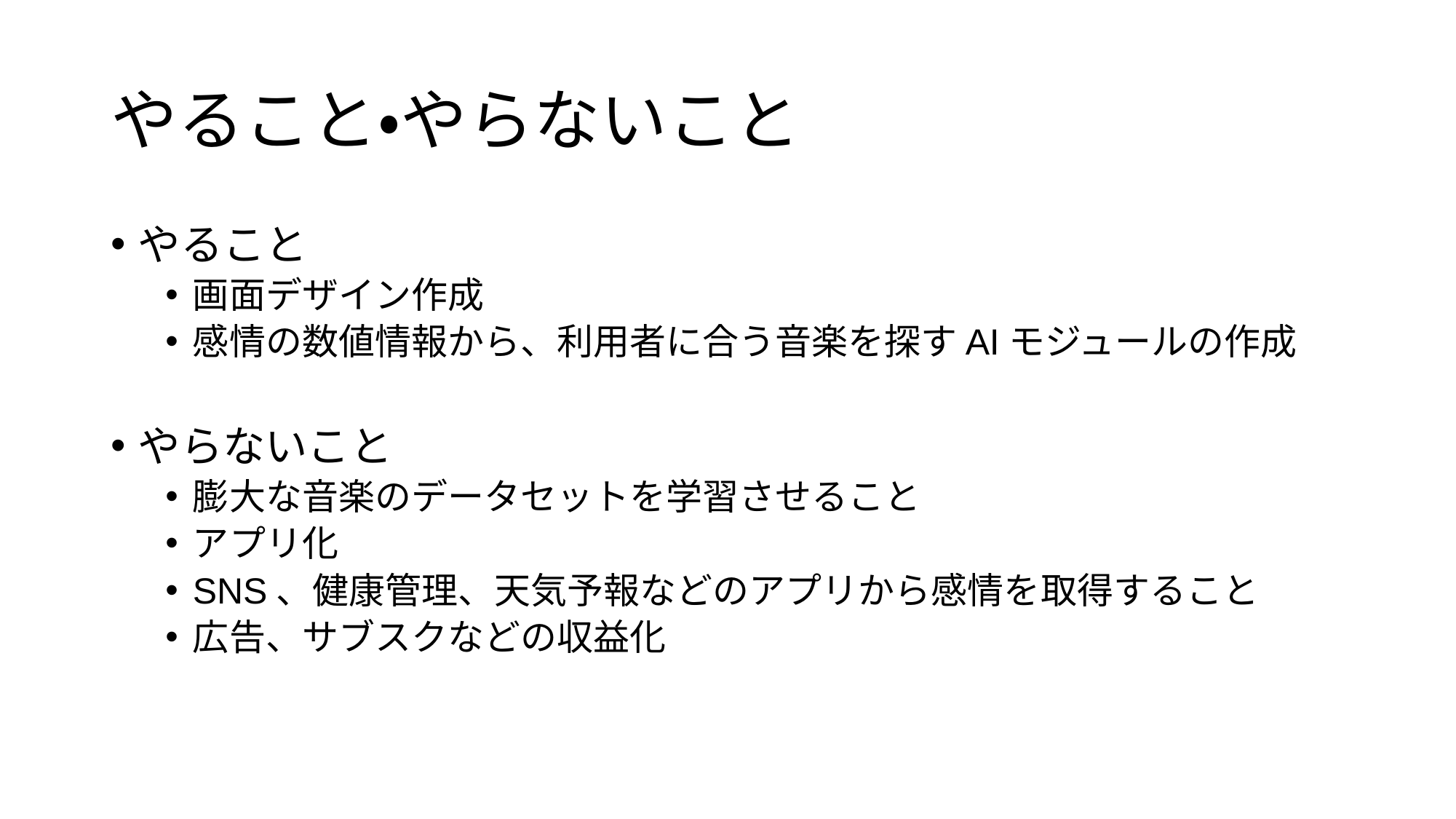

# やること・やらないこと
やること
画面デザイン作成
感情の数値情報から、利用者に合う音楽を探すAIモジュールの作成

やらないこと
膨大な音楽のデータセットを学習させること
アプリ化
SNS、健康管理、天気予報などのアプリから感情を取得すること
広告、サブスクなどの収益化